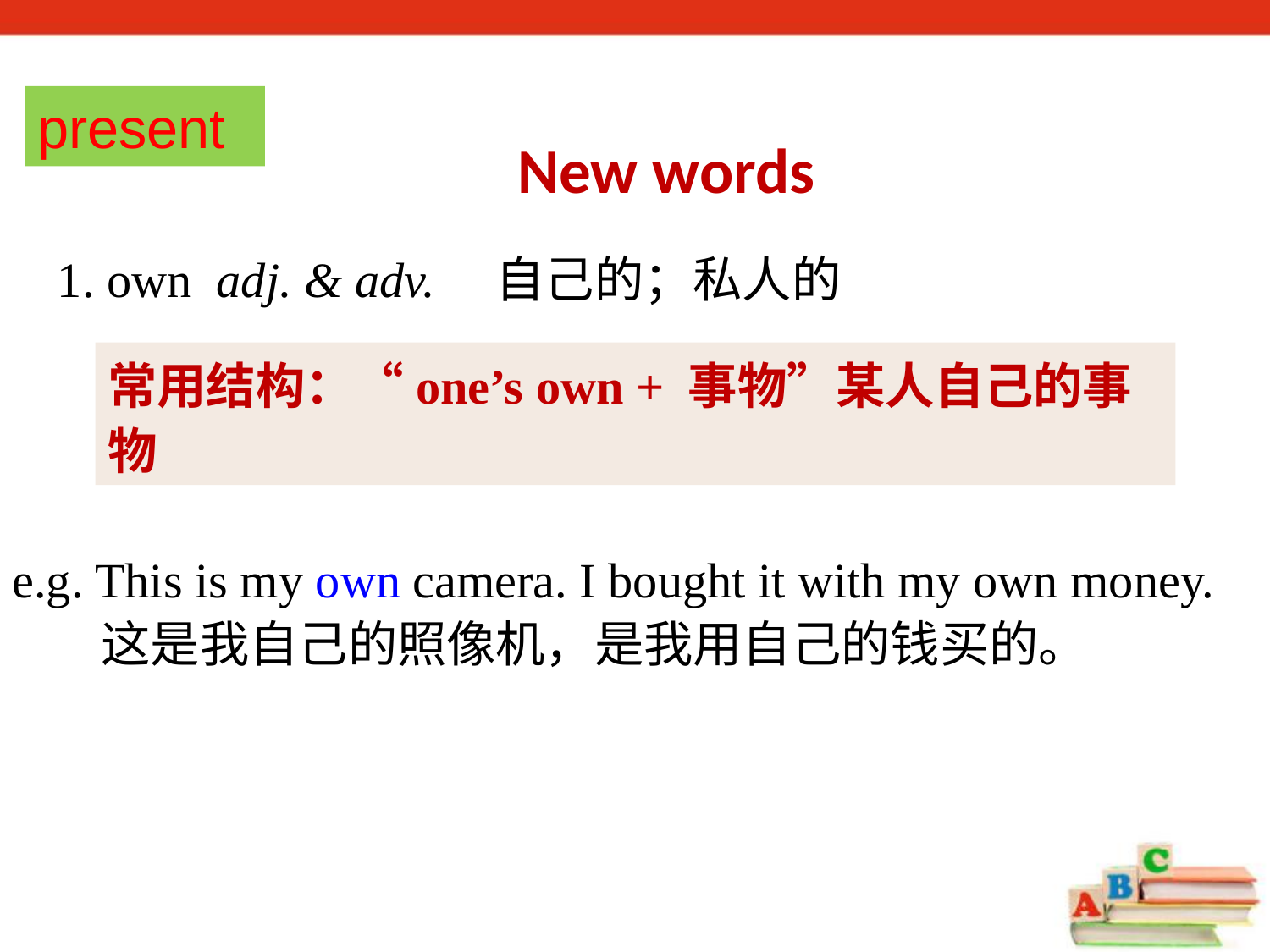

present
New words
1. own  adj. & adv.    自己的；私人的
常用结构：“one’s own + 事物”某人自己的事物
e.g. This is my own camera. I bought it with my own money.
       这是我自己的照像机，是我用自己的钱买的。